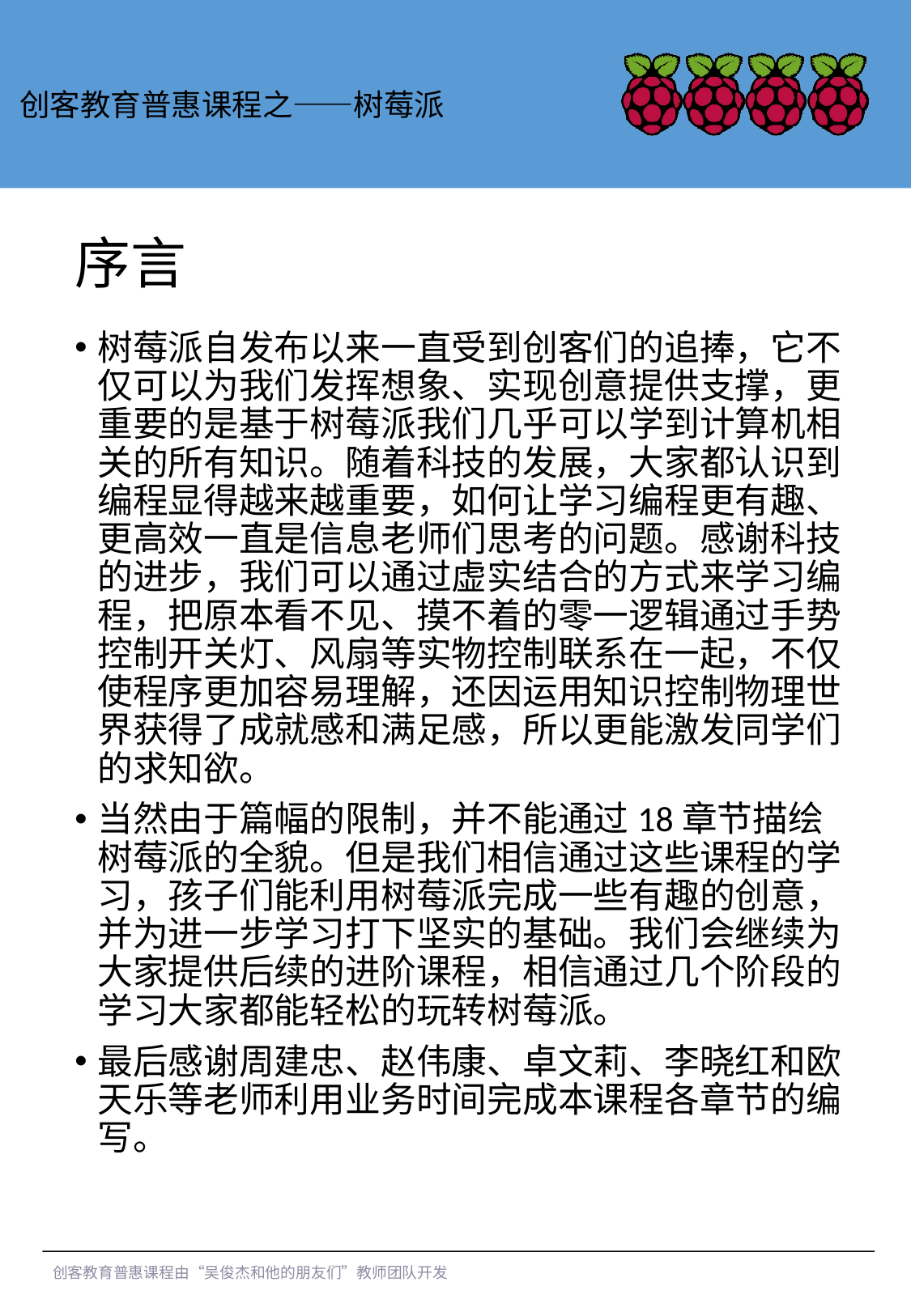

创客教育普惠课程之——树莓派
# 序言
树莓派自发布以来一直受到创客们的追捧，它不仅可以为我们发挥想象、实现创意提供支撑，更重要的是基于树莓派我们几乎可以学到计算机相关的所有知识。随着科技的发展，大家都认识到编程显得越来越重要，如何让学习编程更有趣、更高效一直是信息老师们思考的问题。感谢科技的进步，我们可以通过虚实结合的方式来学习编程，把原本看不见、摸不着的零一逻辑通过手势控制开关灯、风扇等实物控制联系在一起，不仅使程序更加容易理解，还因运用知识控制物理世界获得了成就感和满足感，所以更能激发同学们的求知欲。
当然由于篇幅的限制，并不能通过18章节描绘树莓派的全貌。但是我们相信通过这些课程的学习，孩子们能利用树莓派完成一些有趣的创意，并为进一步学习打下坚实的基础。我们会继续为大家提供后续的进阶课程，相信通过几个阶段的学习大家都能轻松的玩转树莓派。
最后感谢周建忠、赵伟康、卓文莉、李晓红和欧天乐等老师利用业务时间完成本课程各章节的编写。
创客教育普惠课程由“吴俊杰和他的朋友们”教师团队开发